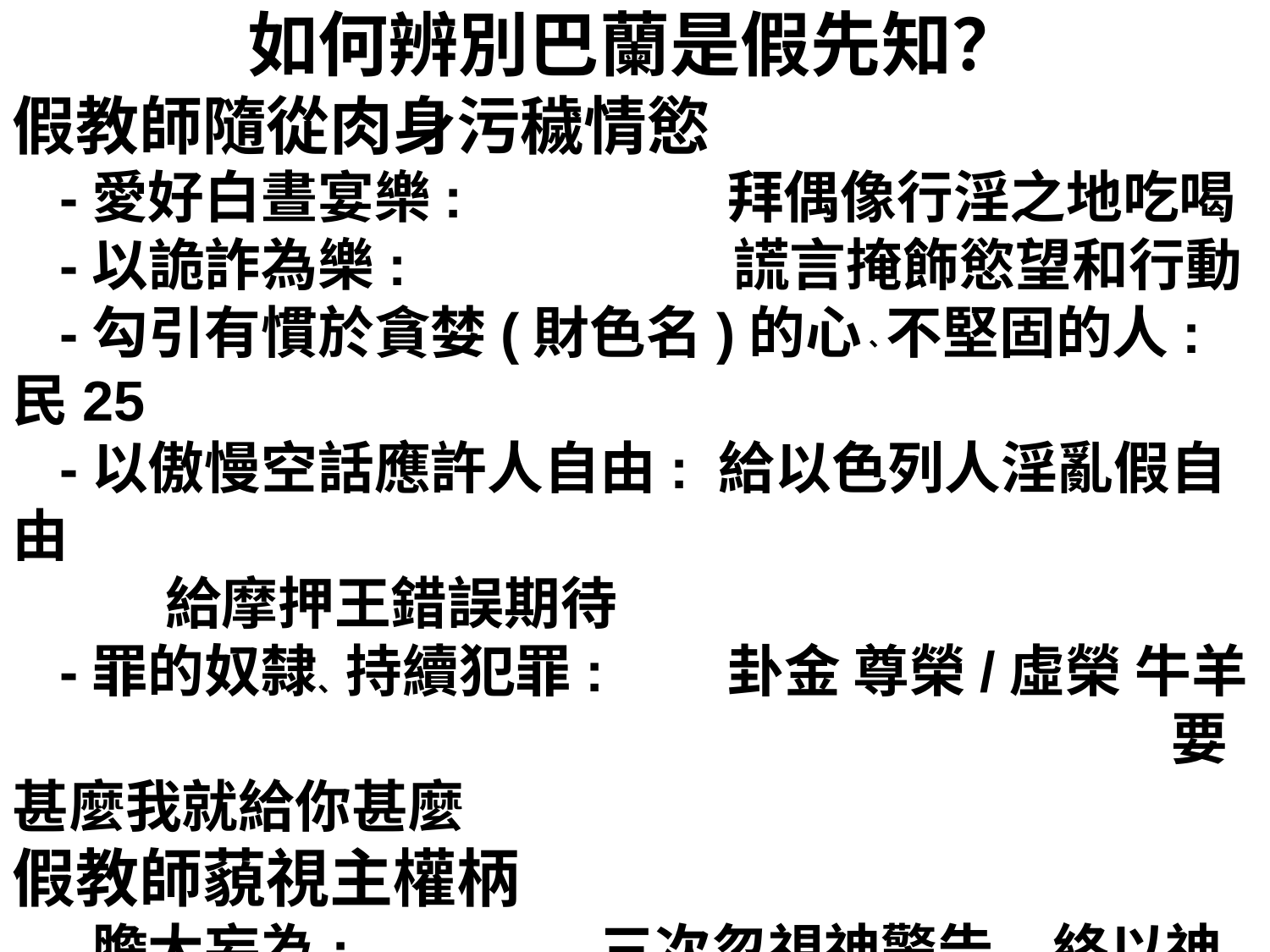

# 如何辨別巴蘭是假先知？
假教師隨從肉身污穢情慾
   -愛好白晝宴樂:                拜偶像行淫之地吃喝
   -以詭詐為樂:                    謊言掩飾慾望和行動
   -勾引有慣於貪婪(財色名)的心、不堅固的人:民25
   -以傲慢空話應許人自由: 給以色列人淫亂假自由										  給摩押王錯誤期待
   -罪的奴隸、持續犯罪:       卦金 尊榮/虛榮 牛羊
								          要甚麼我就給你甚麼
假教師藐視主權柄
   -膽大妄為:               三次忽視神警告, 終以神為敵
   -不怕毀謗尊榮者:    背棄神呼召,接受摩押王呼召
   -無理性、無知:         沉迷慾望 思想混亂 行動矛盾